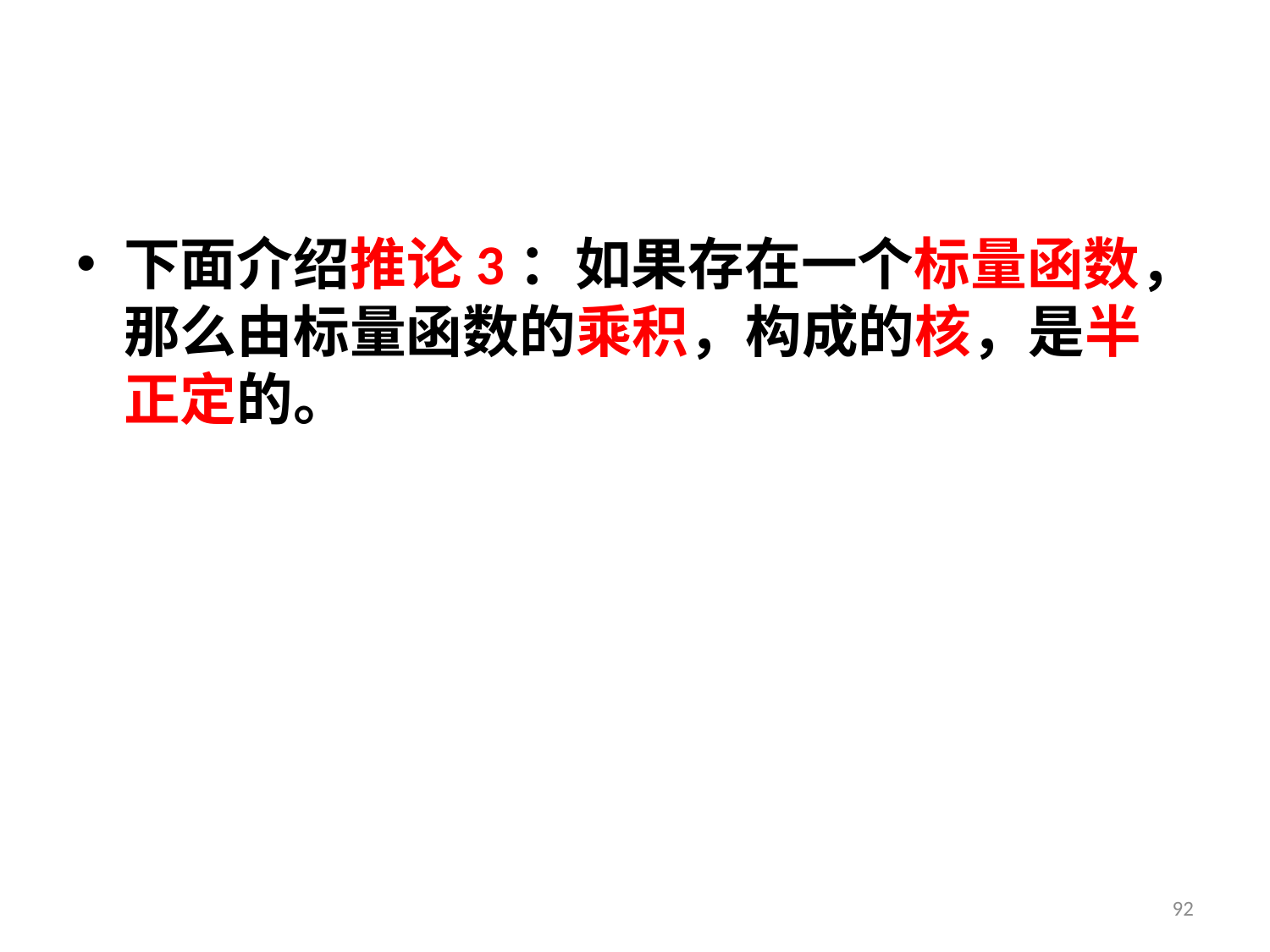

下面介绍推论3：如果存在一个标量函数，那么由标量函数的乘积，构成的核，是半正定的。
92